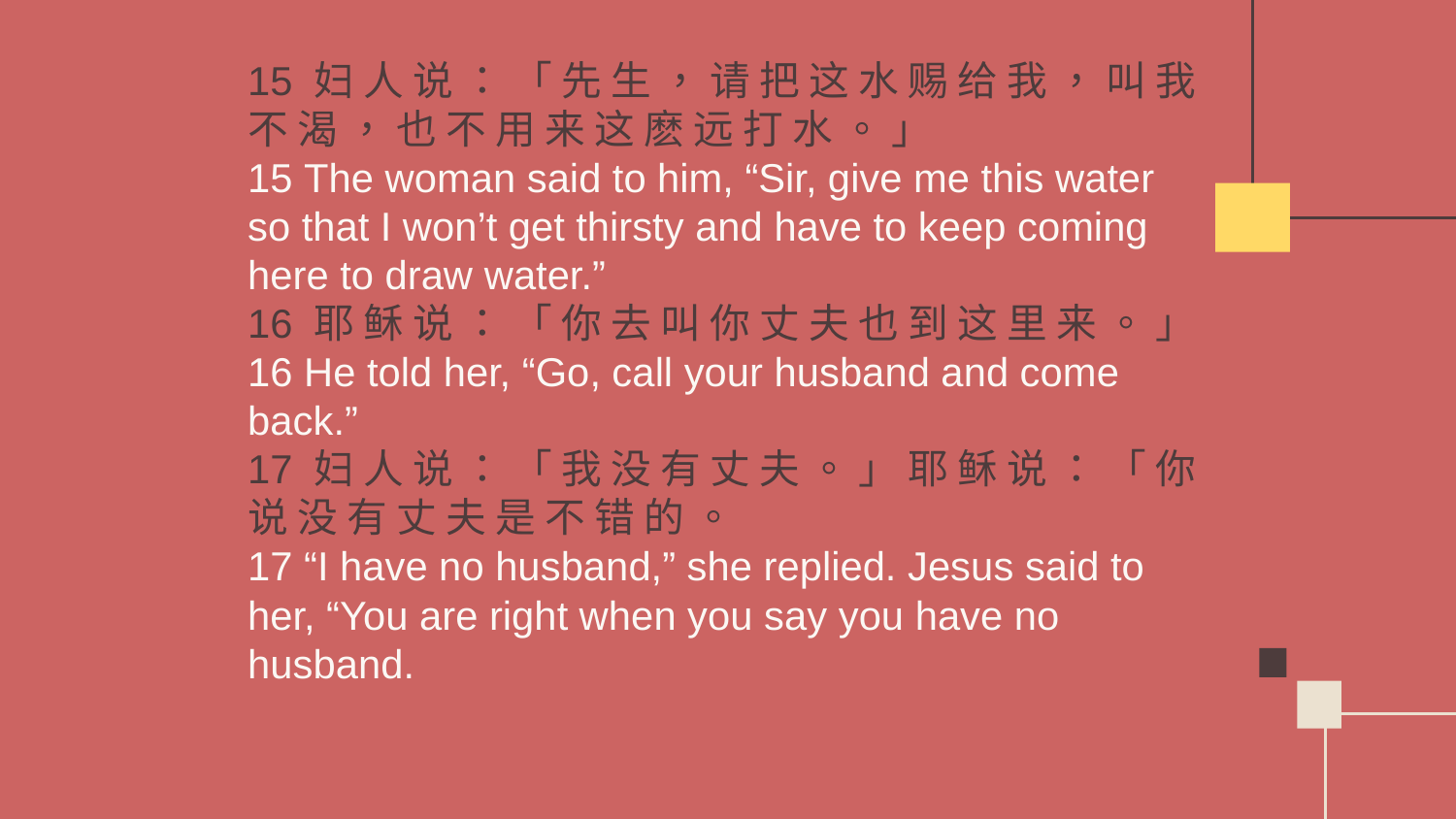

# 15 妇 人 说 ： 「 先 生 ， 请 把 这 水 赐 给 我 ， 叫 我 不 渴 ， 也 不 用 来 这 麽 远 打 水 。 」 15 The woman said to him, “Sir, give me this water so that I won’t get thirsty and have to keep coming here to draw water.” 16 耶 稣 说 ： 「 你 去 叫 你 丈 夫 也 到 这 里 来 。 」 16 He told her, “Go, call your husband and come back.” 17 妇 人 说 ： 「 我 没 有 丈 夫 。 」 耶 稣 说 ： 「 你 说 没 有 丈 夫 是 不 错 的 。 17 “I have no husband,” she replied. Jesus said to her, “You are right when you say you have no husband.